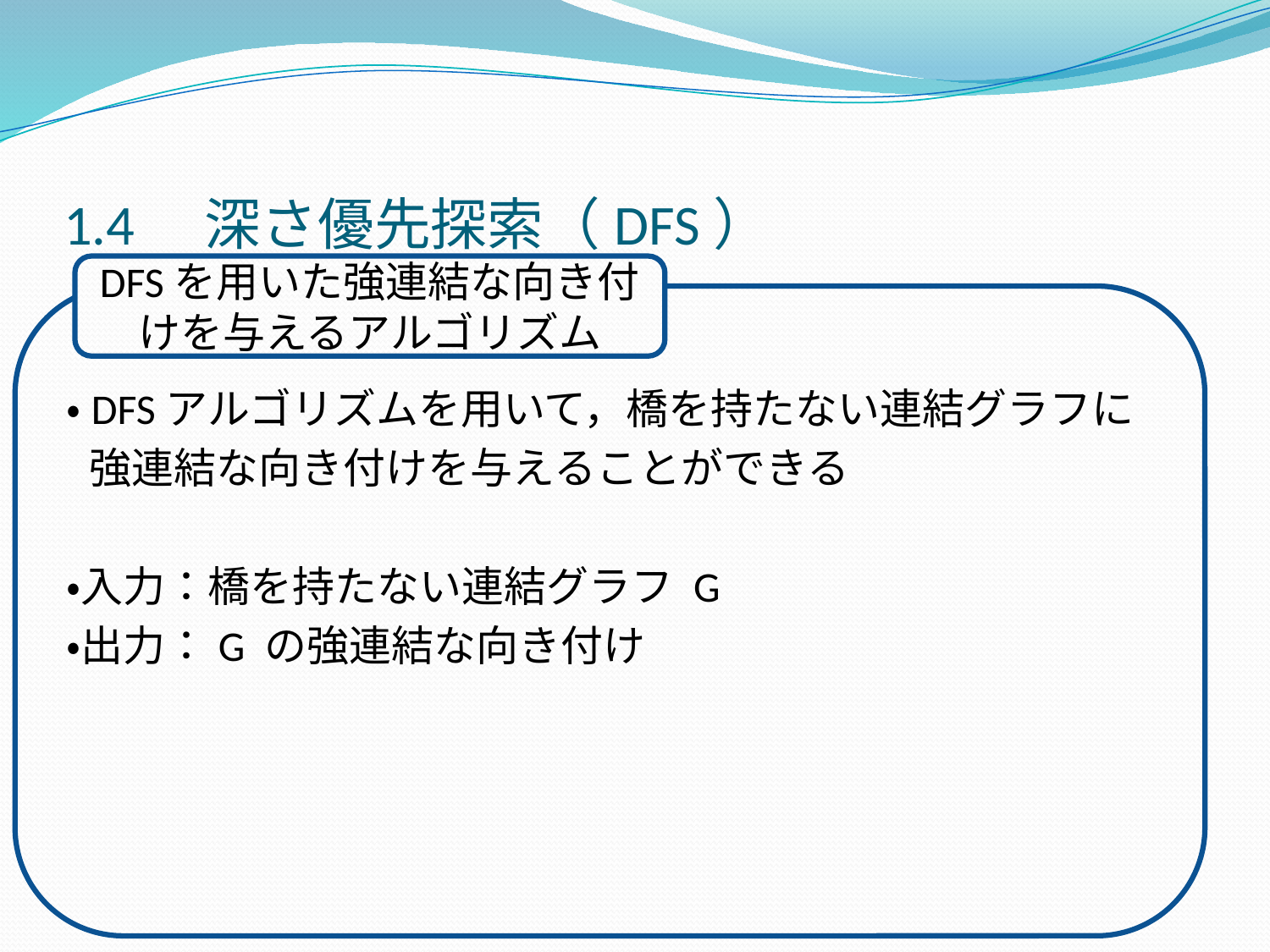

# 1.4　深さ優先探索（DFS）
DFSを用いた強連結な向き付けを与えるアルゴリズム

 ・DFSアルゴリズムを用いて，橋を持たない連結グラフに
　強連結な向き付けを与えることができる

 ・入力：橋を持たない連結グラフ G
 ・出力：G の強連結な向き付け